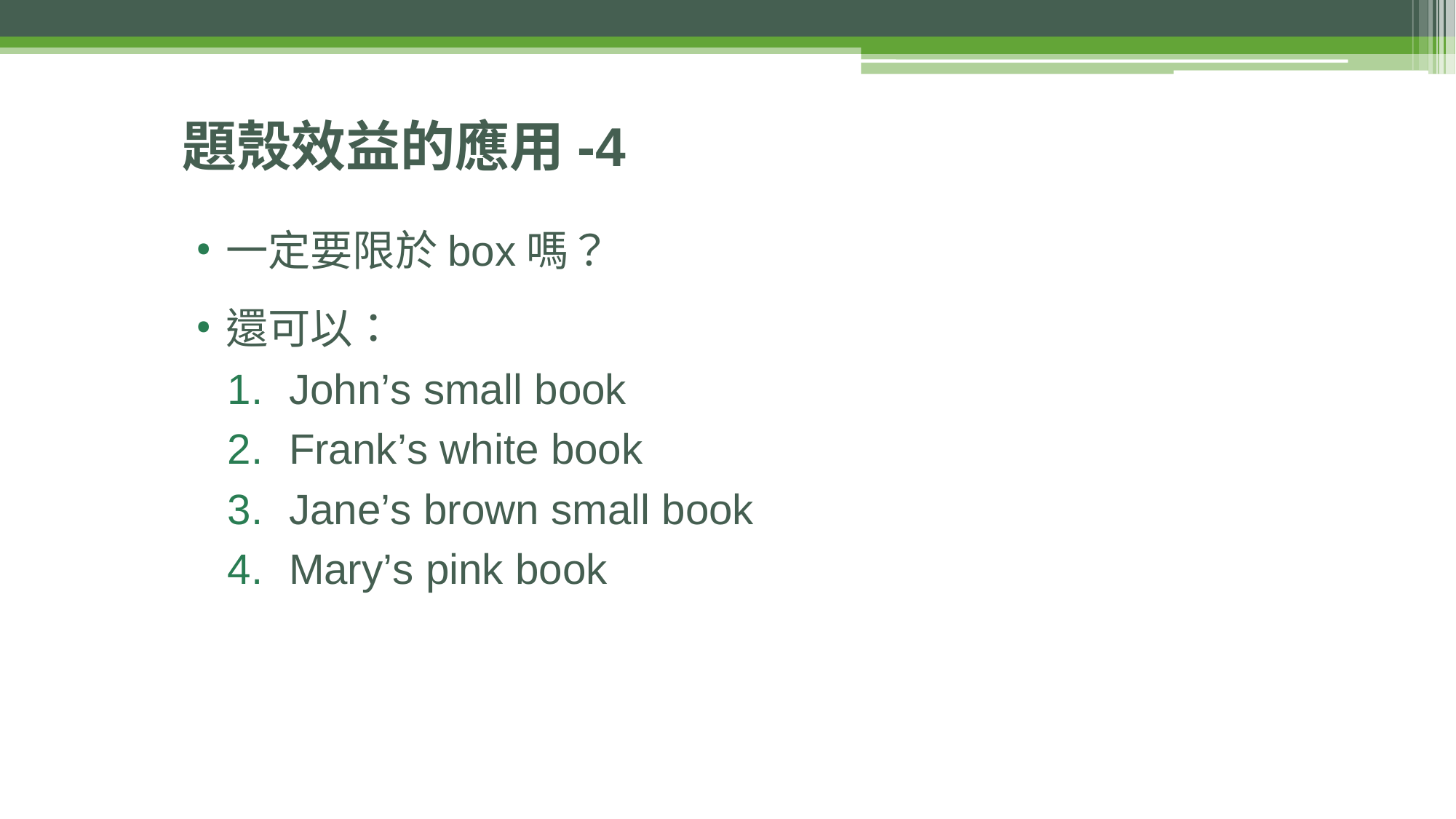

# 題殼效益的應用-4
一定要限於box嗎？
還可以：
John’s small book
Frank’s white book
Jane’s brown small book
Mary’s pink book